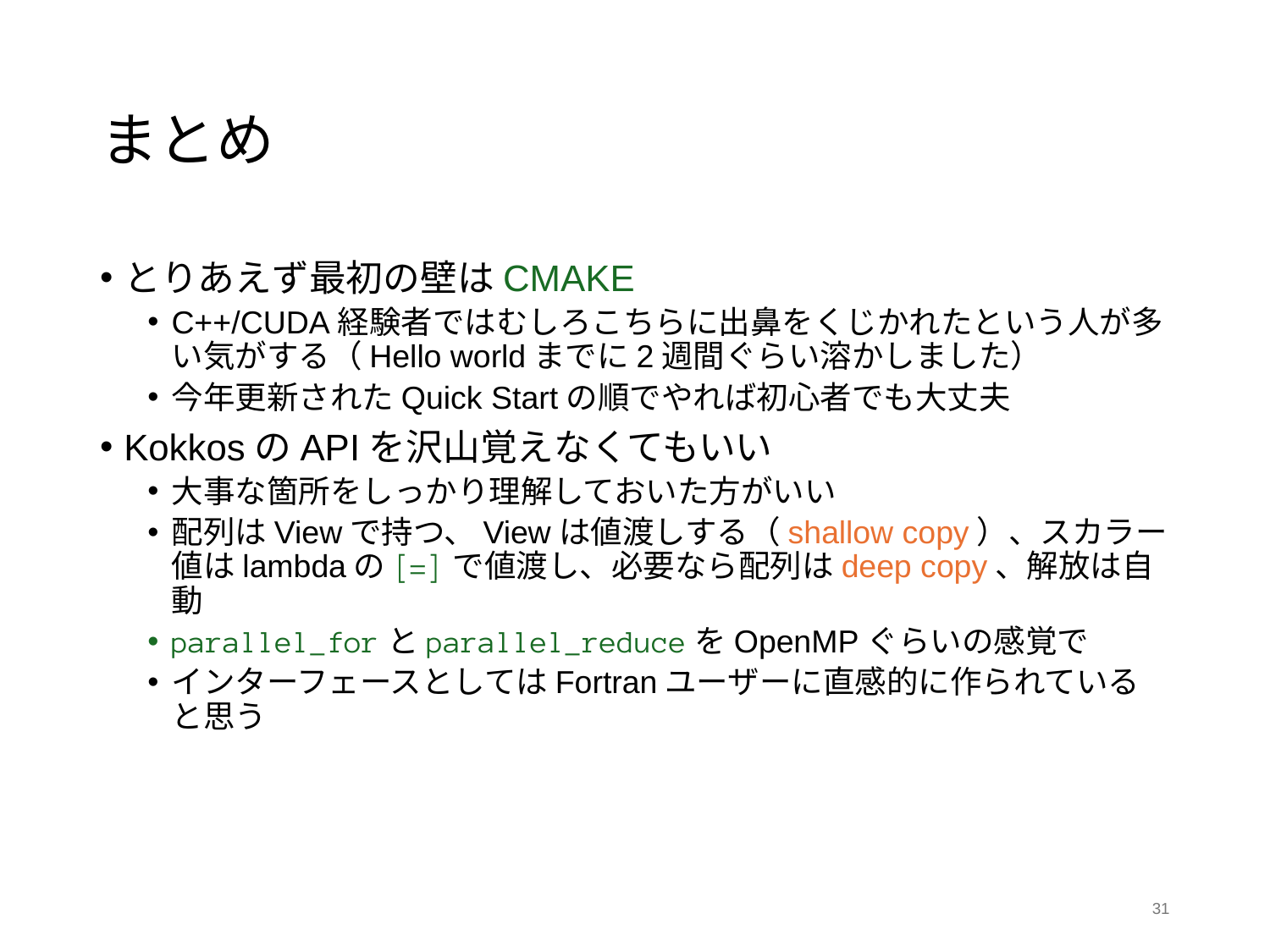

# まとめ
とりあえず最初の壁はCMAKE
C++/CUDA経験者ではむしろこちらに出鼻をくじかれたという人が多い気がする（Hello worldまでに2週間ぐらい溶かしました）
今年更新されたQuick Startの順でやれば初心者でも大丈夫
KokkosのAPIを沢山覚えなくてもいい
大事な箇所をしっかり理解しておいた方がいい
配列はViewで持つ、Viewは値渡しする（shallow copy）、スカラー値はlambdaの[=]で値渡し、必要なら配列はdeep copy、解放は自動
parallel_forとparallel_reduceをOpenMPぐらいの感覚で
インターフェースとしてはFortranユーザーに直感的に作られていると思う
31